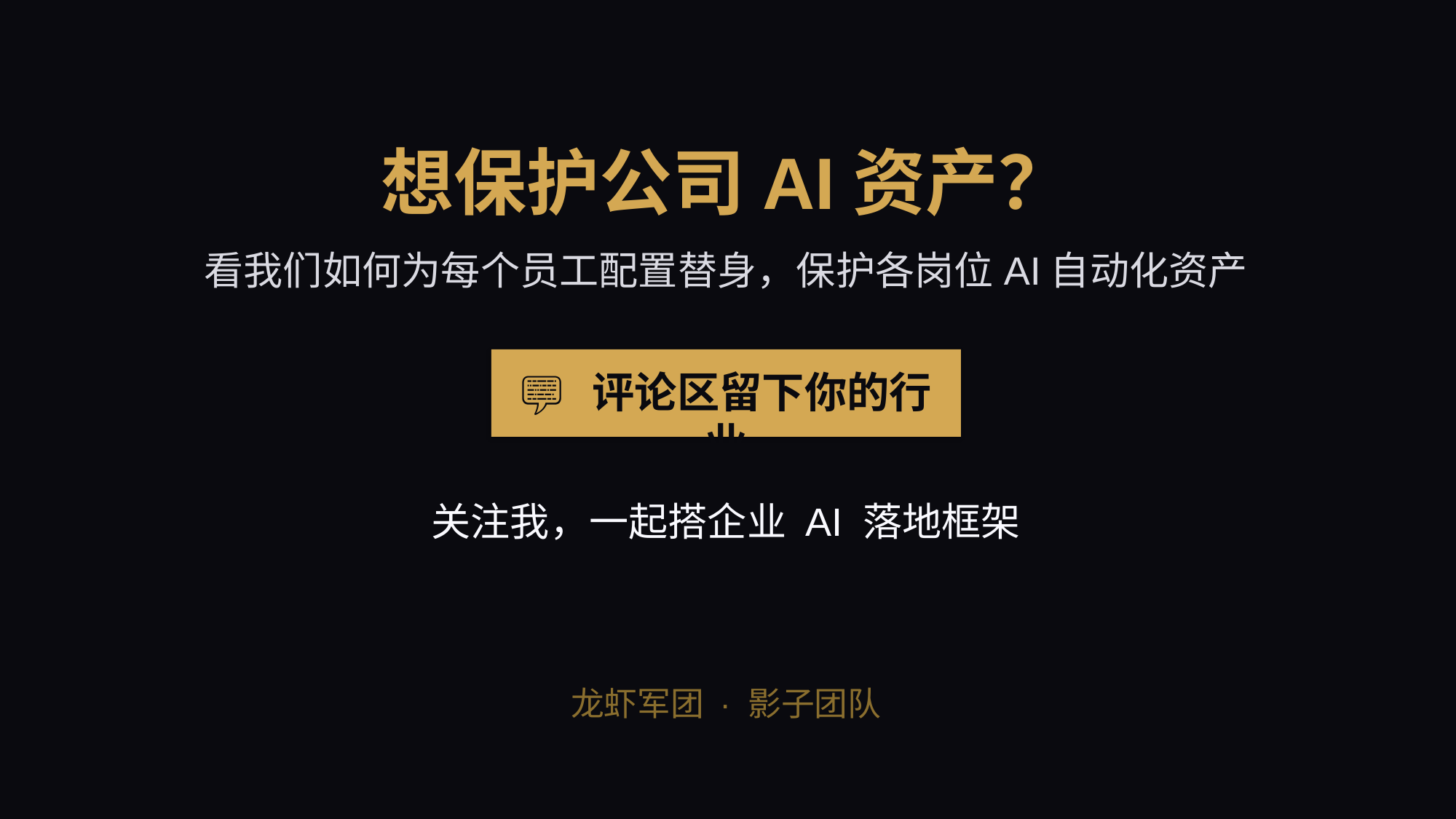

想保护公司AI资产？
看我们如何为每个员工配置替身，保护各岗位AI自动化资产

💬  评论区留下你的行业
关注我，一起搭企业 AI 落地框架
龙虾军团 · 影子团队